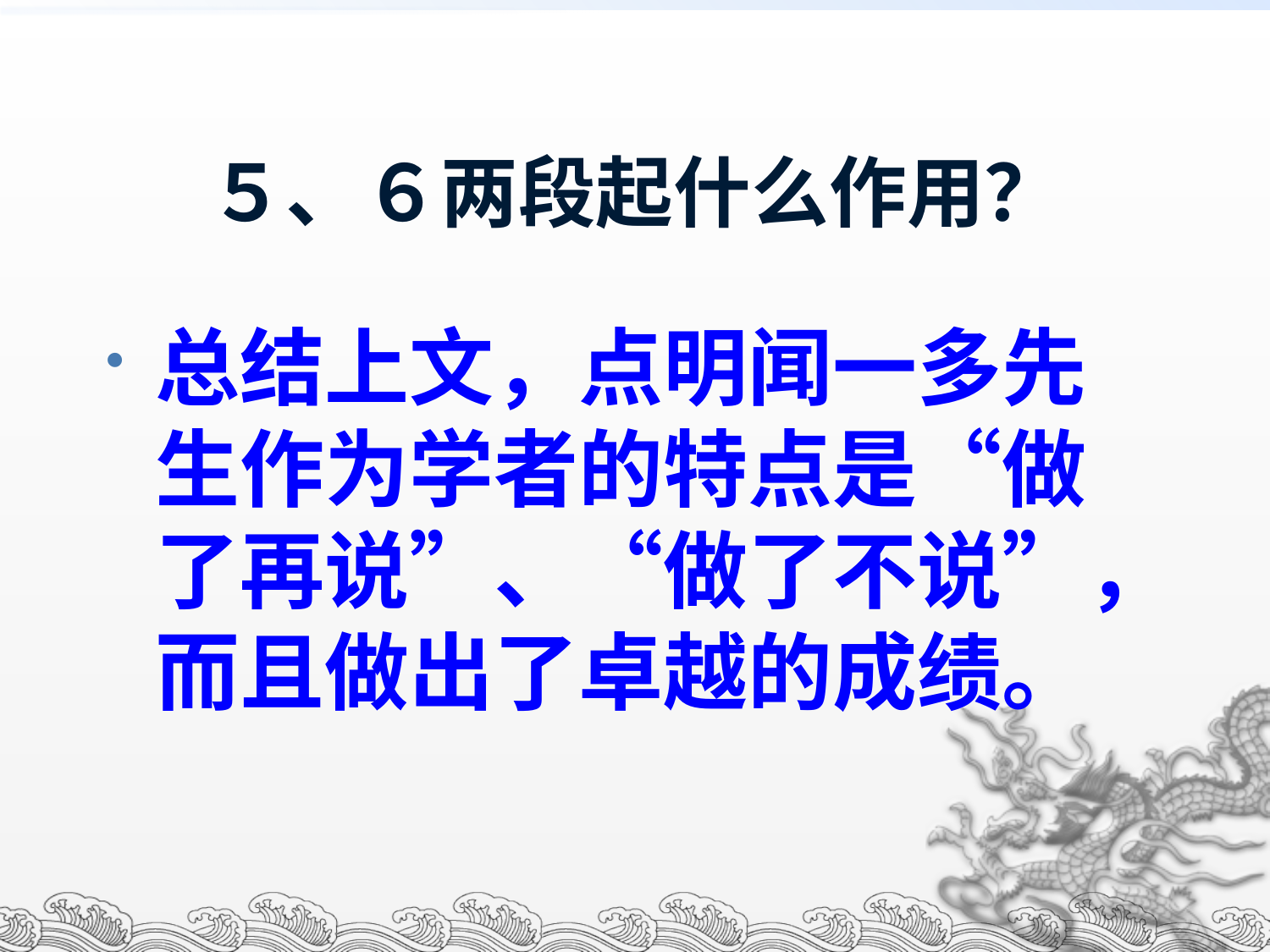

# ５、６两段起什么作用？
总结上文，点明闻一多先生作为学者的特点是“做了再说”、“做了不说”，而且做出了卓越的成绩。